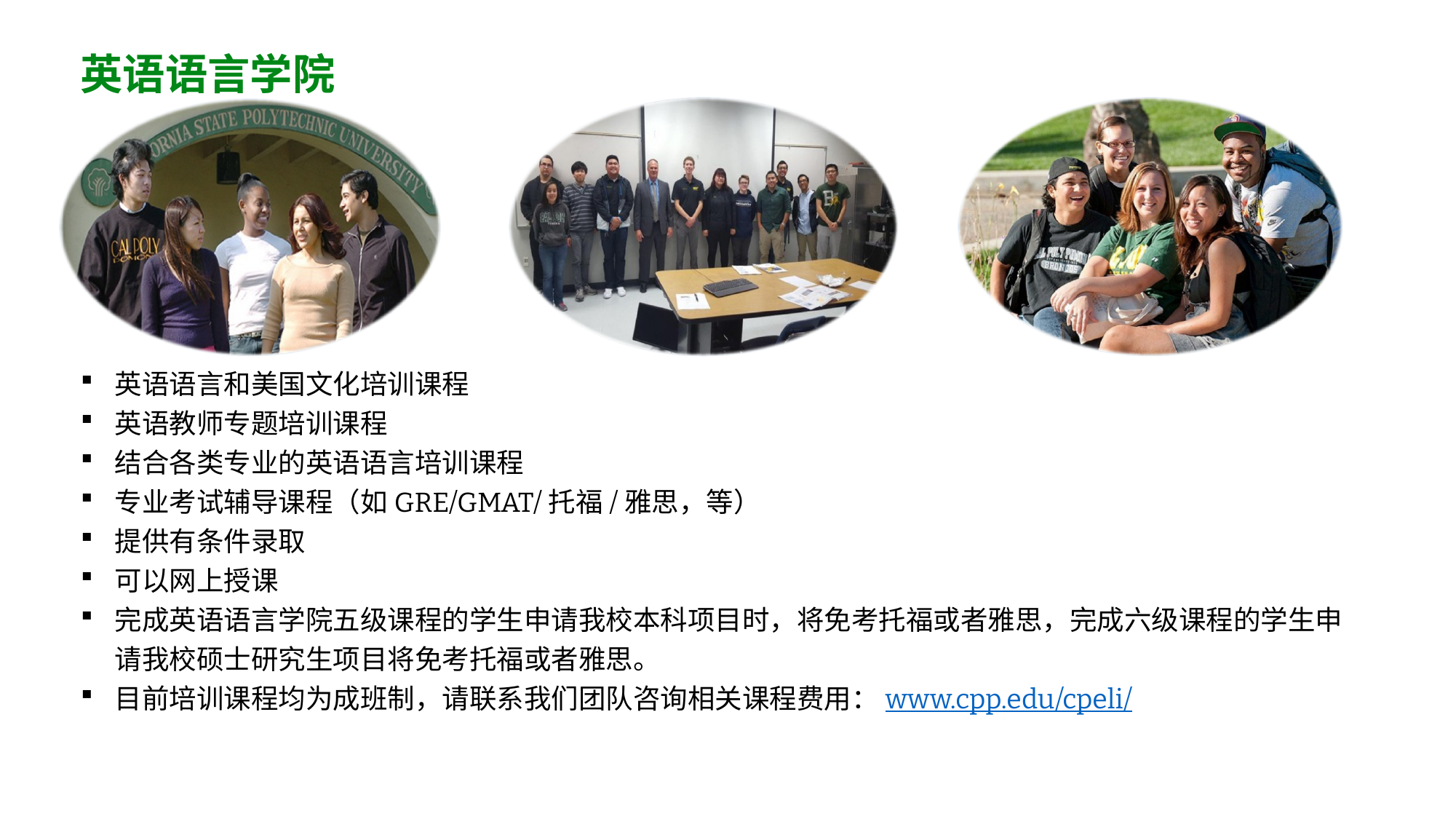

英语语言学院

英语语言和美国文化培训课程
英语教师专题培训课程
结合各类专业的英语语言培训课程
专业考试辅导课程（如GRE/GMAT/托福/雅思，等）
提供有条件录取
可以网上授课
完成英语语言学院五级课程的学生申请我校本科项目时，将免考托福或者雅思，完成六级课程的学生申请我校硕士研究生项目将免考托福或者雅思。
目前培训课程均为成班制，请联系我们团队咨询相关课程费用：www.cpp.edu/cpeli/